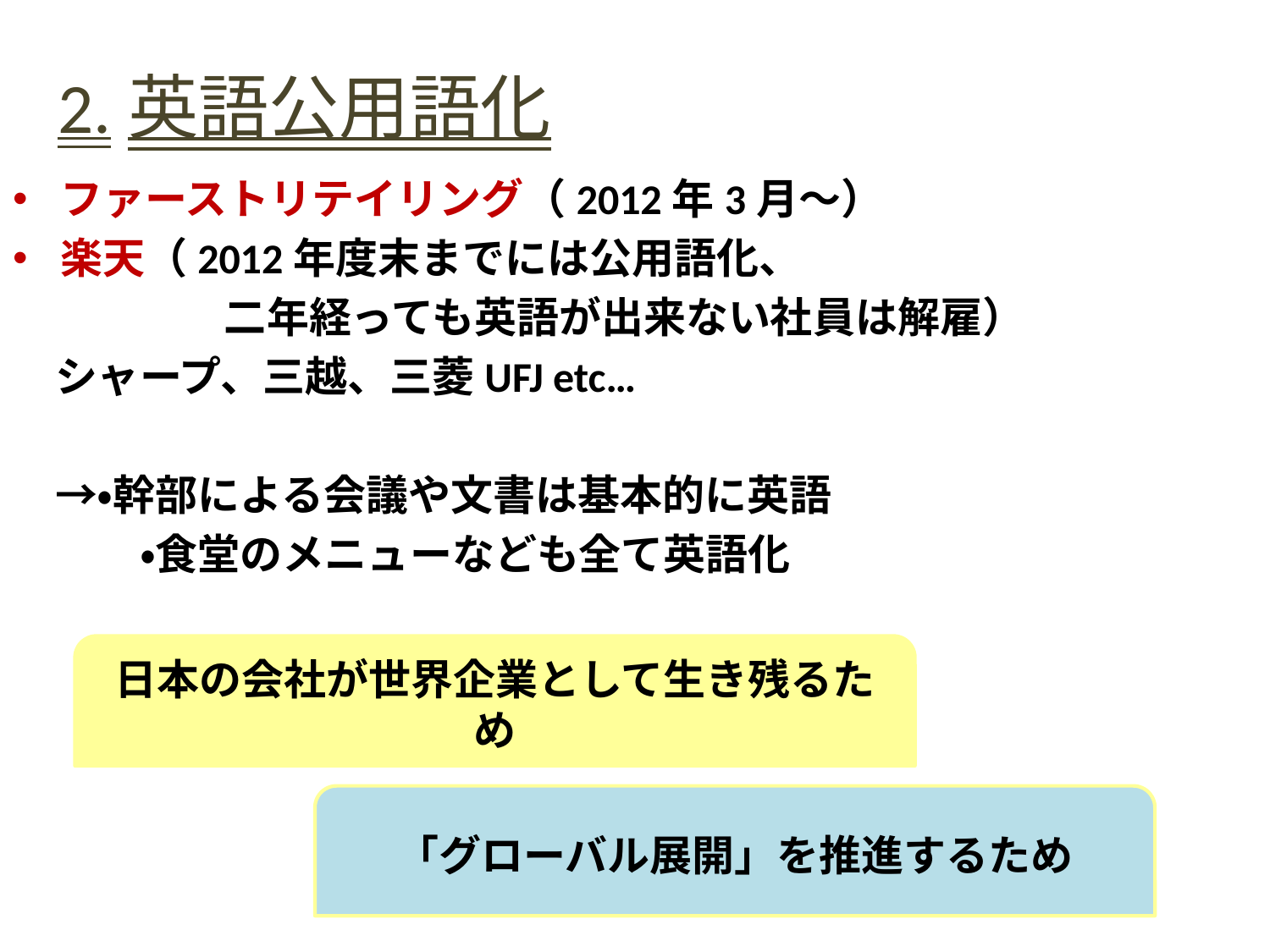

# 2.英語公用語化
ファーストリテイリング（2012年3月～）
楽天（2012年度末までには公用語化、
　　　　　二年経っても英語が出来ない社員は解雇）
　シャープ、三越、三菱UFJ etc…

　→・幹部による会議や文書は基本的に英語
　　　・食堂のメニューなども全て英語化
日本の会社が世界企業として生き残るため
「グローバル展開」を推進するため